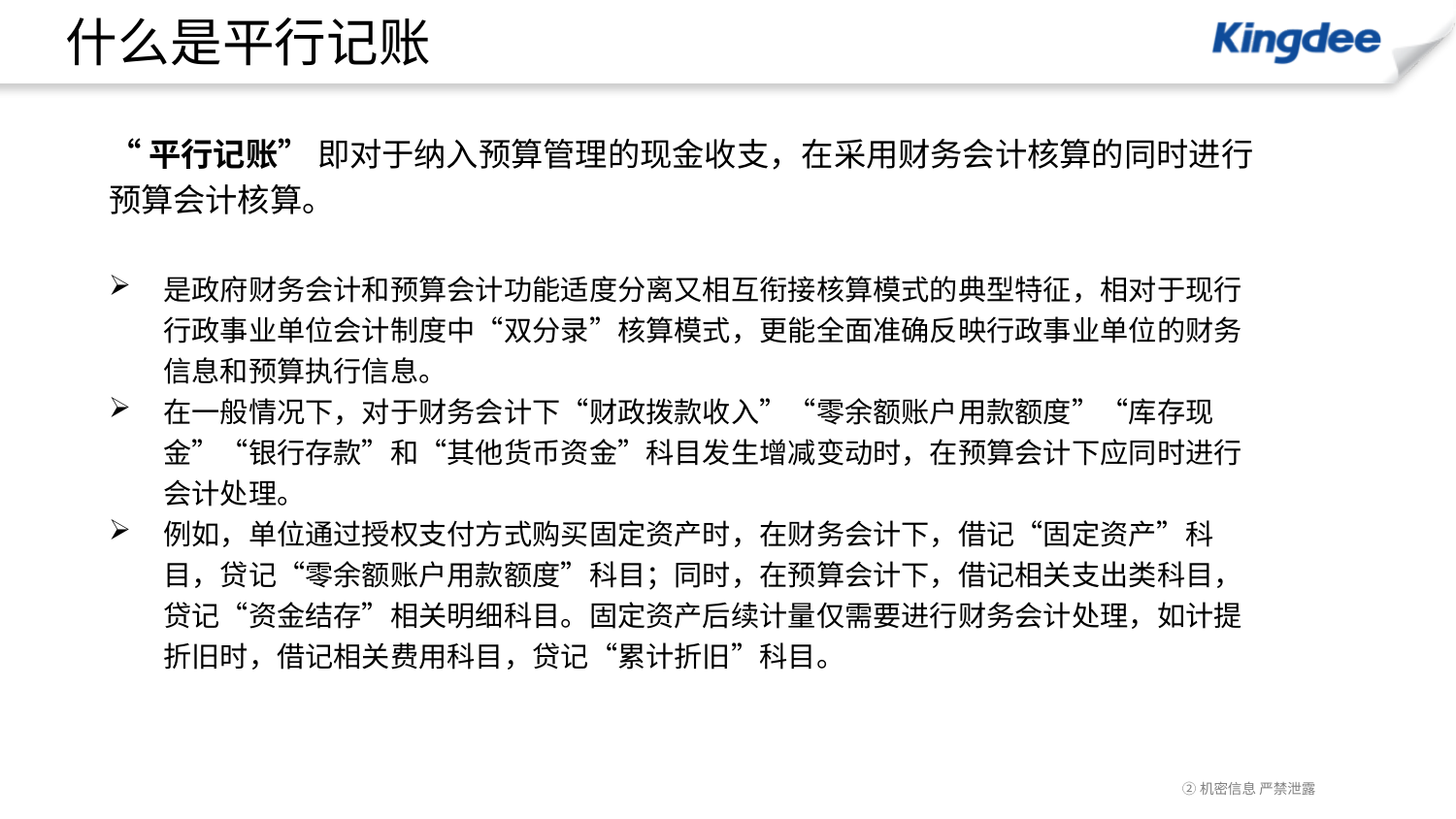

# 什么是平行记账
“平行记账” 即对于纳入预算管理的现金收支，在采用财务会计核算的同时进行预算会计核算。

是政府财务会计和预算会计功能适度分离又相互衔接核算模式的典型特征，相对于现行行政事业单位会计制度中“双分录”核算模式，更能全面准确反映行政事业单位的财务信息和预算执行信息。
在一般情况下，对于财务会计下“财政拨款收入”“零余额账户用款额度”“库存现金”“银行存款”和“其他货币资金”科目发生增减变动时，在预算会计下应同时进行会计处理。
例如，单位通过授权支付方式购买固定资产时，在财务会计下，借记“固定资产”科目，贷记“零余额账户用款额度”科目；同时，在预算会计下，借记相关支出类科目，贷记“资金结存”相关明细科目。固定资产后续计量仅需要进行财务会计处理，如计提折旧时，借记相关费用科目，贷记“累计折旧”科目。